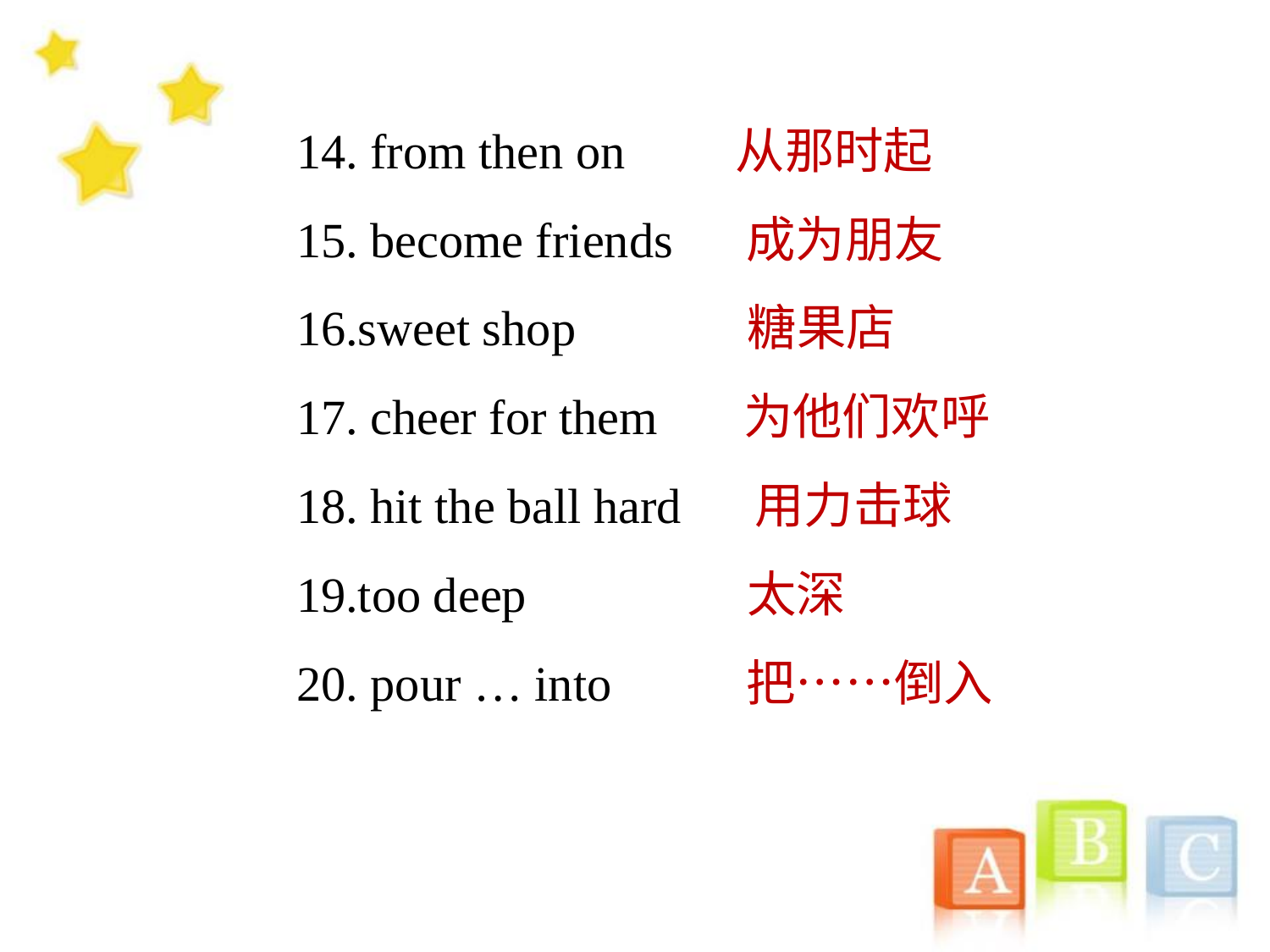

14. from then on        从那时起
15. become friends     成为朋友  16.sweet shop             糖果店
17. cheer for them      为他们欢呼
18. hit the ball hard     用力击球
19.too deep                 太深
20. pour … into          把……倒入